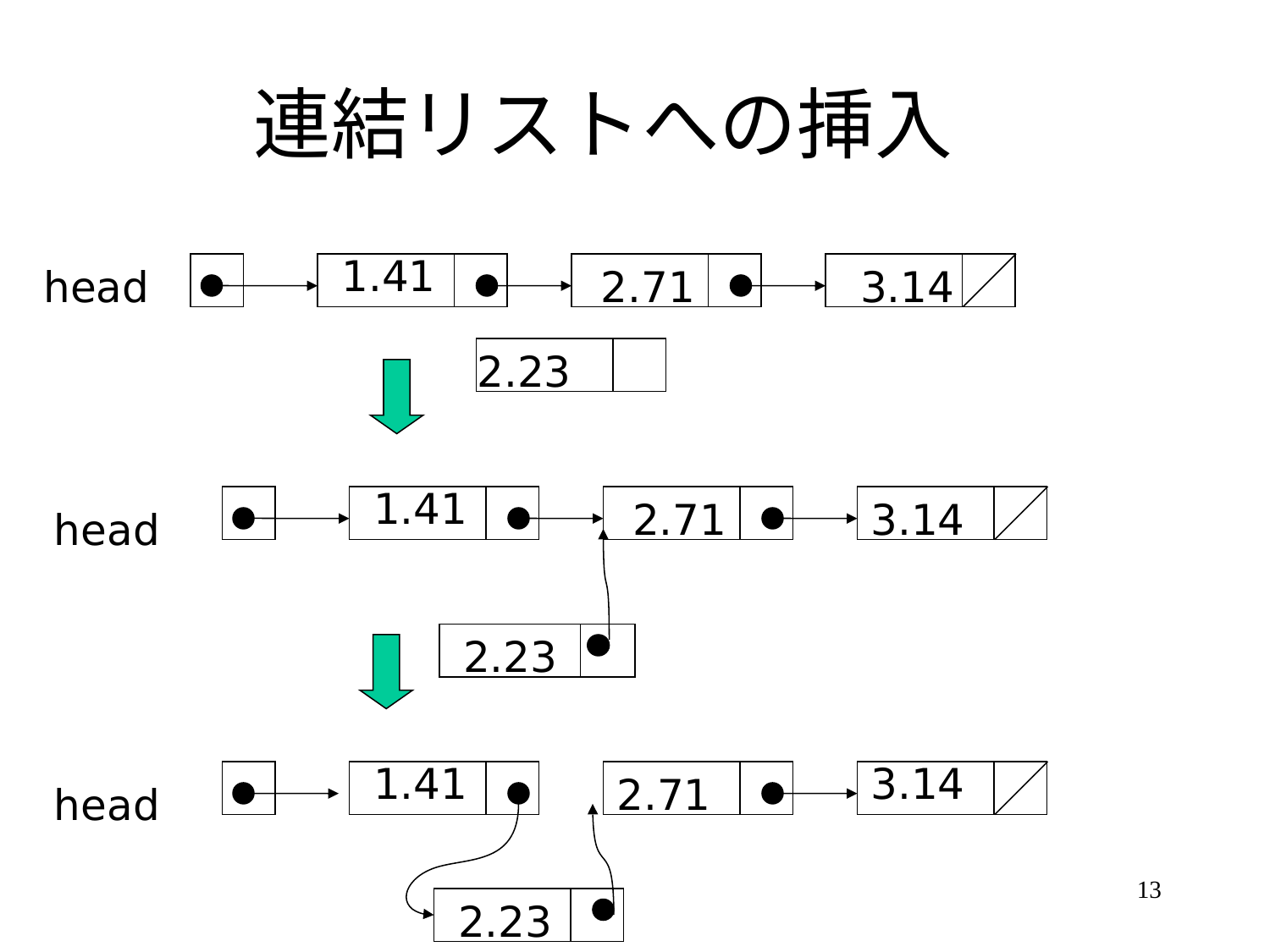

# 連結リストへの挿入
1.41
head

2.71

3.14

2.23

1.41

2.71

3.14

head

2.23

1.41
3.14

2.71

head

13

2.23